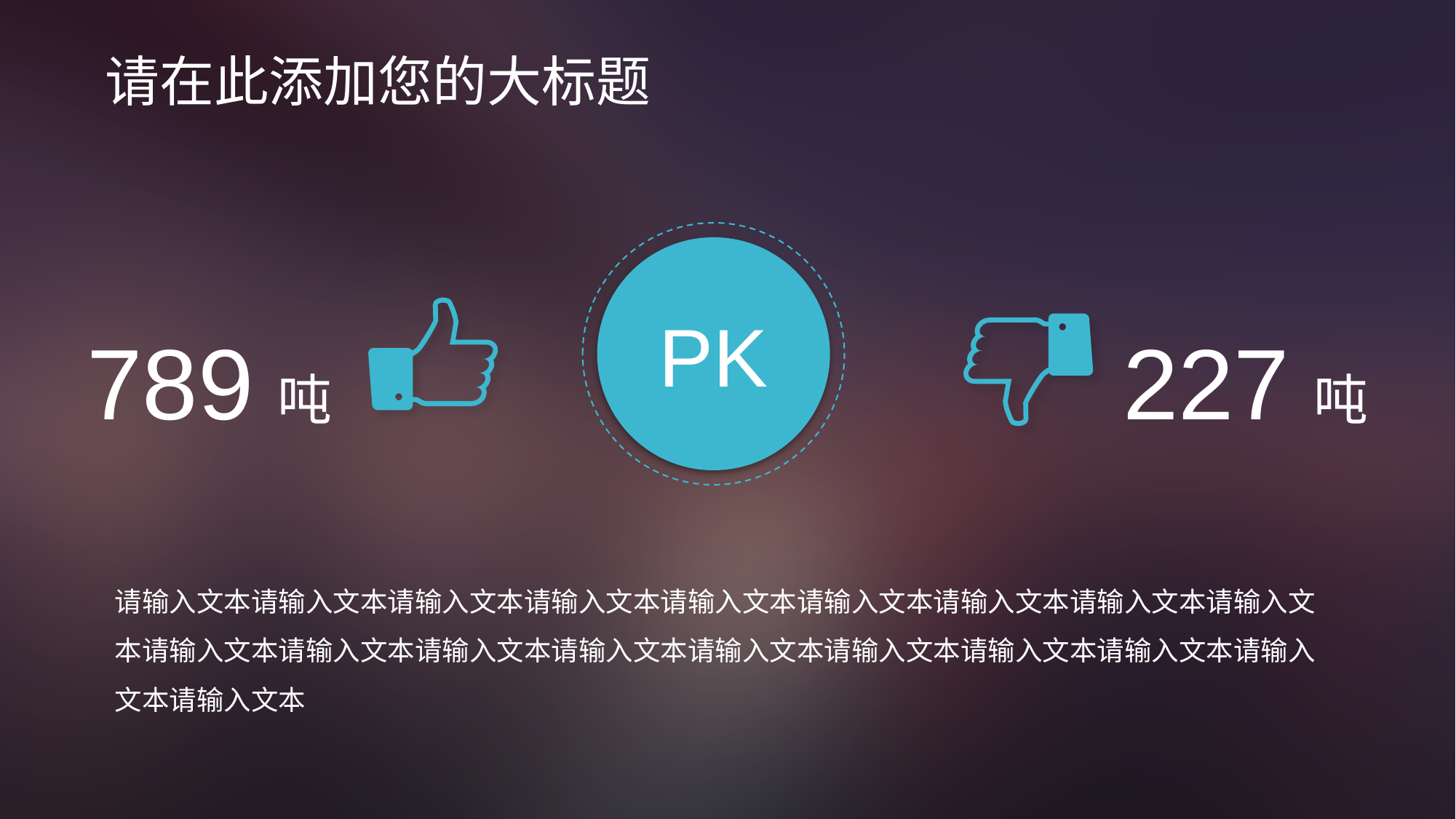

# 请在此添加您的大标题

PK

789吨
227吨
请输入文本请输入文本请输入文本请输入文本请输入文本请输入文本请输入文本请输入文本请输入文本请输入文本请输入文本请输入文本请输入文本请输入文本请输入文本请输入文本请输入文本请输入文本请输入文本